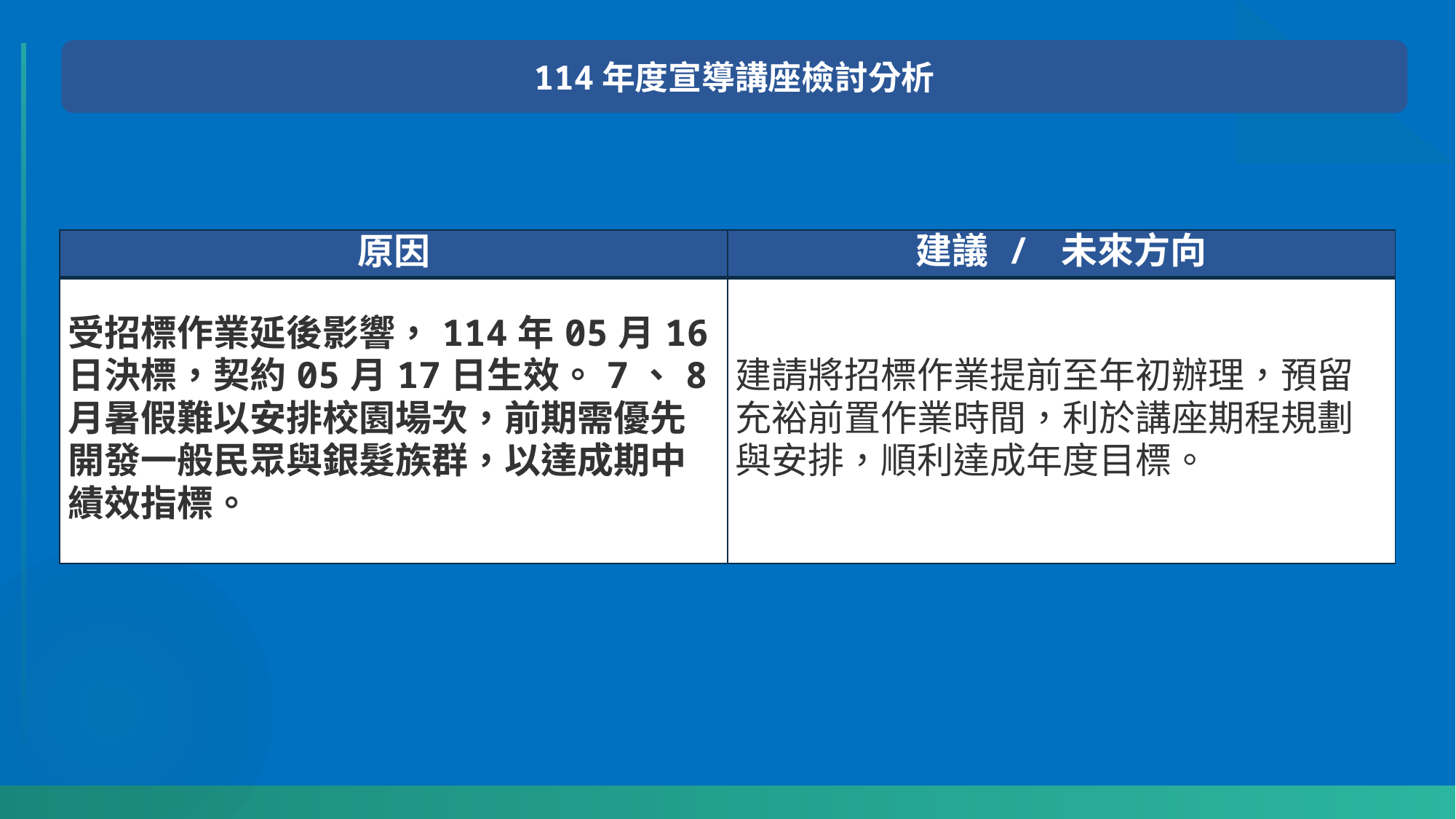

114年度宣導講座檢討分析
| 原因 | 建議 / 未來方向 |
| --- | --- |
| 受招標作業延後影響，114年05月16日決標，契約05月17日生效。7、8月暑假難以安排校園場次，前期需優先開發一般民眾與銀髮族群，以達成期中績效指標。 | 建請將招標作業提前至年初辦理，預留充裕前置作業時間，利於講座期程規劃與安排，順利達成年度目標。 |